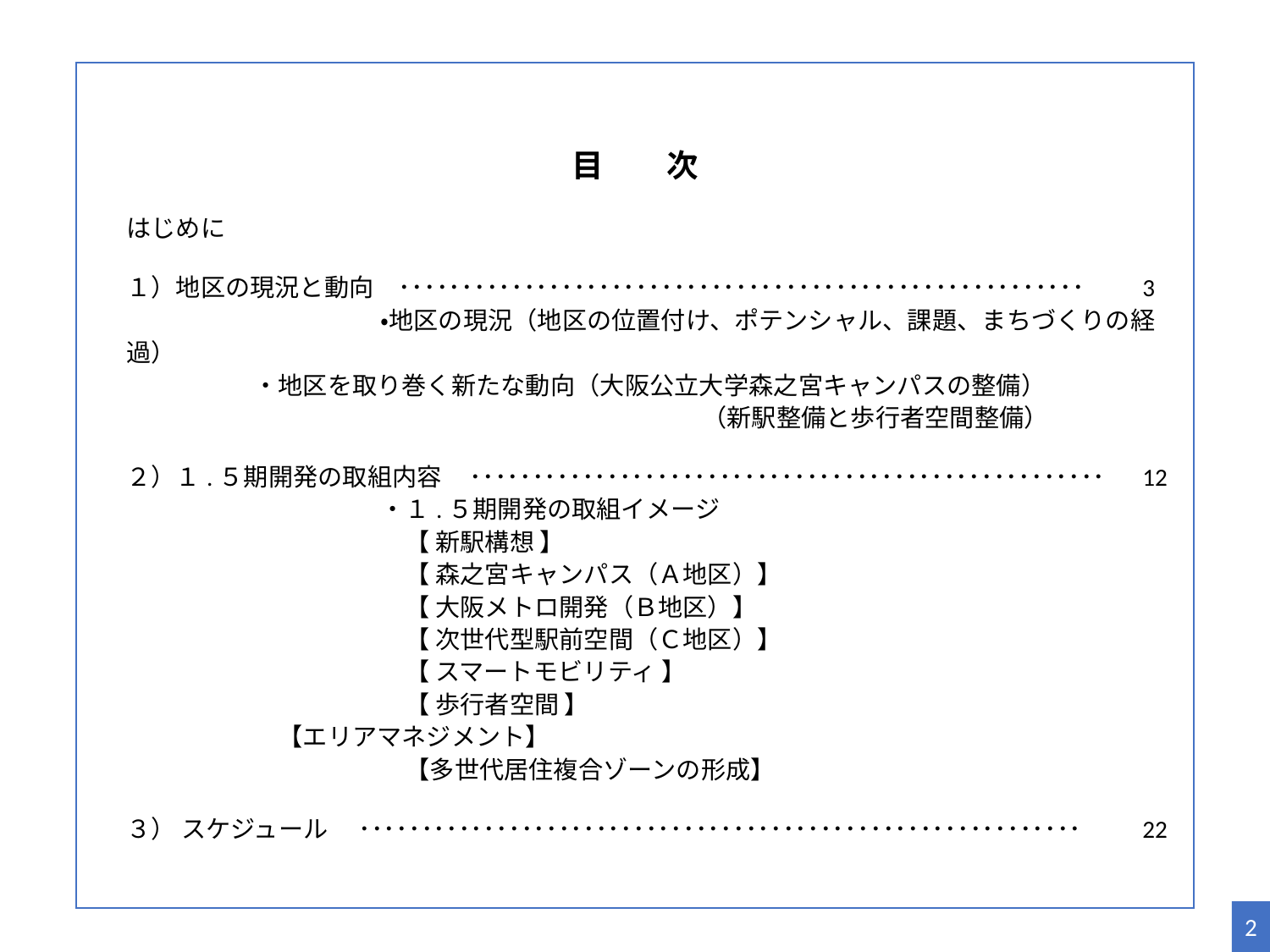

目　　次
はじめに
１）地区の現況と動向　･･･････････････････････････････････････････････････････	3
		・地区の現況（地区の位置付け、ポテンシャル、課題、まちづくりの経過）
　　	・地区を取り巻く新たな動向（大阪公立大学森之宮キャンパスの整備）
		　　　　　　　　　　　　　（新駅整備と歩行者空間整備）
２）１.５期開発の取組内容　 ･･･････････････････････････････････････････････････ 	12
		・１.５期開発の取組イメージ
		　【 新駅構想 】
		　【 森之宮キャンパス（Ａ地区）】
		　【 大阪メトロ開発（Ｂ地区）】
		　【 次世代型駅前空間（Ｃ地区）】
		　【 スマートモビリティ 】
		　【 歩行者空間 】
　　　	　【エリアマネジメント】
		　【多世代居住複合ゾーンの形成】
３） スケジュール 　･･････････････････････････････････････････････････････････ 	22

2